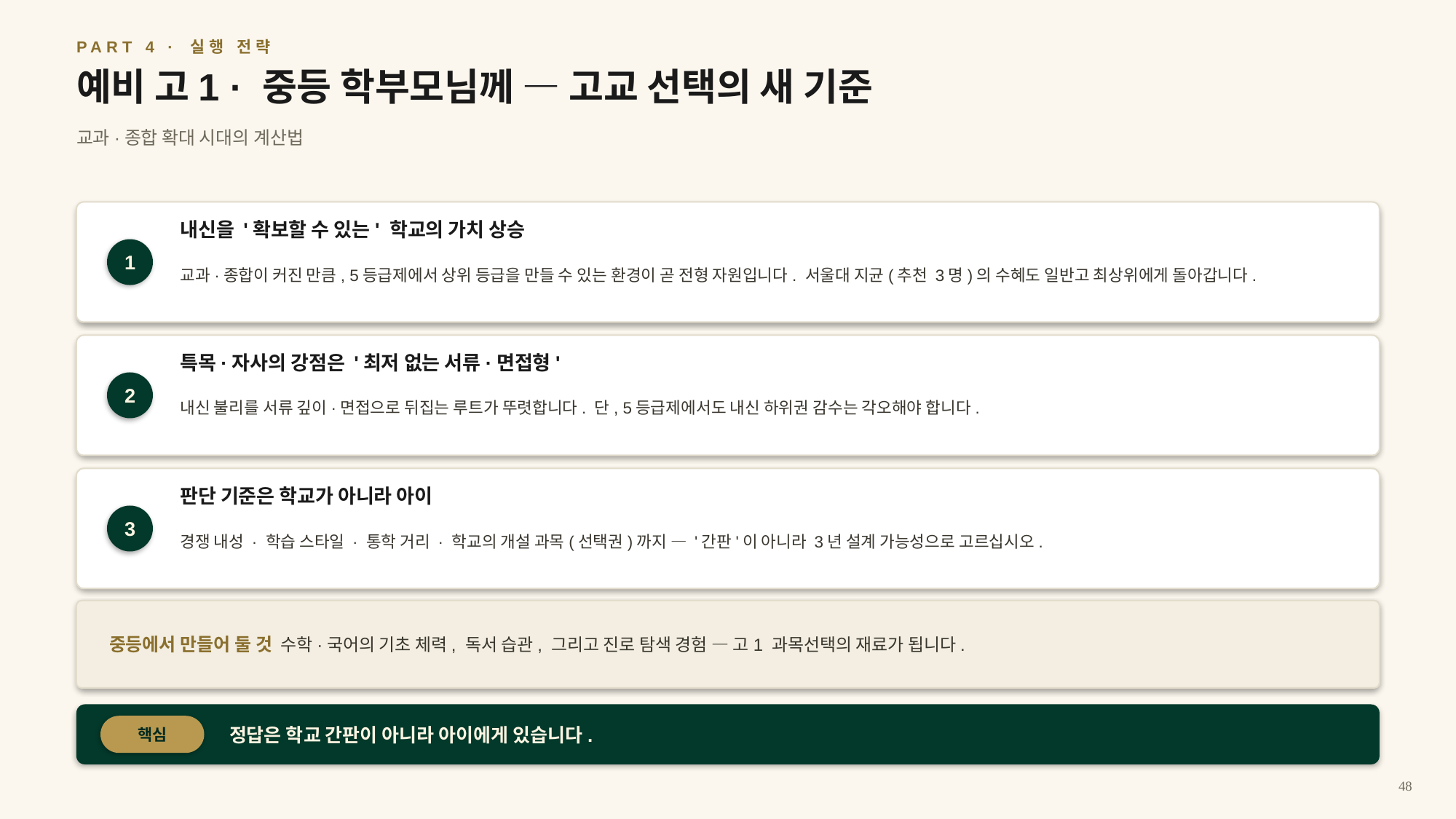

PART 4 · 실행 전략
예비 고1 · 중등 학부모님께 — 고교 선택의 새 기준
교과·종합 확대 시대의 계산법

내신을 '확보할 수 있는' 학교의 가치 상승
1
교과·종합이 커진 만큼, 5등급제에서 상위 등급을 만들 수 있는 환경이 곧 전형 자원입니다. 서울대 지균(추천 3명)의 수혜도 일반고 최상위에게 돌아갑니다.

특목·자사의 강점은 '최저 없는 서류·면접형'
2
내신 불리를 서류 깊이·면접으로 뒤집는 루트가 뚜렷합니다. 단, 5등급제에서도 내신 하위권 감수는 각오해야 합니다.

판단 기준은 학교가 아니라 아이
3
경쟁 내성 · 학습 스타일 · 통학 거리 · 학교의 개설 과목(선택권)까지 — '간판'이 아니라 3년 설계 가능성으로 고르십시오.

중등에서 만들어 둘 것  수학·국어의 기초 체력, 독서 습관, 그리고 진로 탐색 경험 — 고1 과목선택의 재료가 됩니다.

정답은 학교 간판이 아니라 아이에게 있습니다.
핵심
48